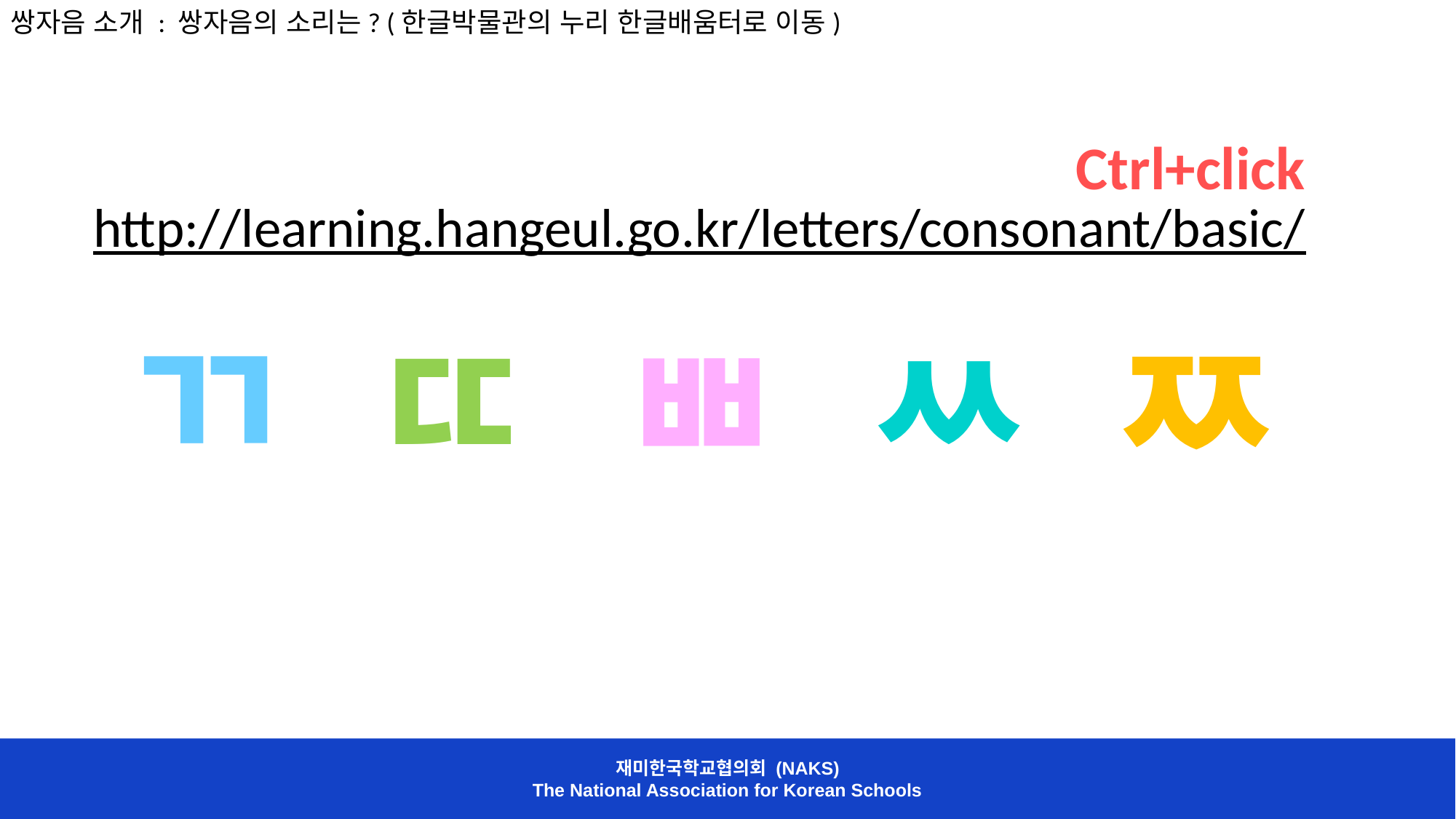

쌍자음 소개 : 쌍자음의 소리는? (한글박물관의 누리 한글배움터로 이동)
Ctrl+click
http://learning.hangeul.go.kr/letters/consonant/basic/
ㄲ
ㄸ
ㅆ
ㅉ
ㅃ
재미한국학교협의회 (NAKS)
The National Association for Korean Schools